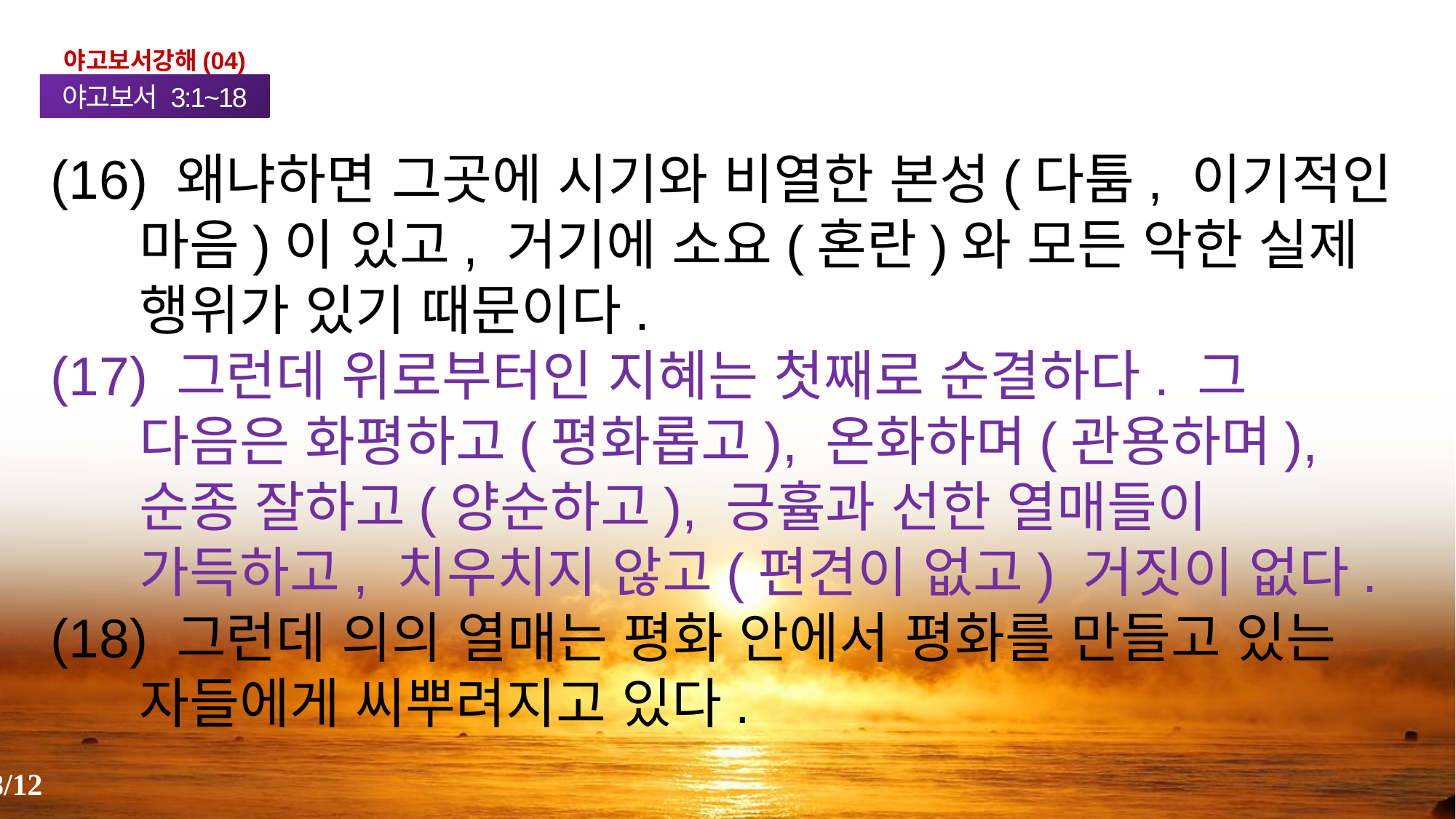

야고보서강해(04)
야고보서 3:1~18

(16) 왜냐하면 그곳에 시기와 비열한 본성(다툼, 이기적인 마음)이 있고, 거기에 소요(혼란)와 모든 악한 실제 행위가 있기 때문이다.
(17) 그런데 위로부터인 지혜는 첫째로 순결하다. 그 다음은 화평하고(평화롭고), 온화하며(관용하며), 순종 잘하고(양순하고), 긍휼과 선한 열매들이 가득하고, 치우치지 않고(편견이 없고) 거짓이 없다.
(18) 그런데 의의 열매는 평화 안에서 평화를 만들고 있는 자들에게 씨뿌려지고 있다.